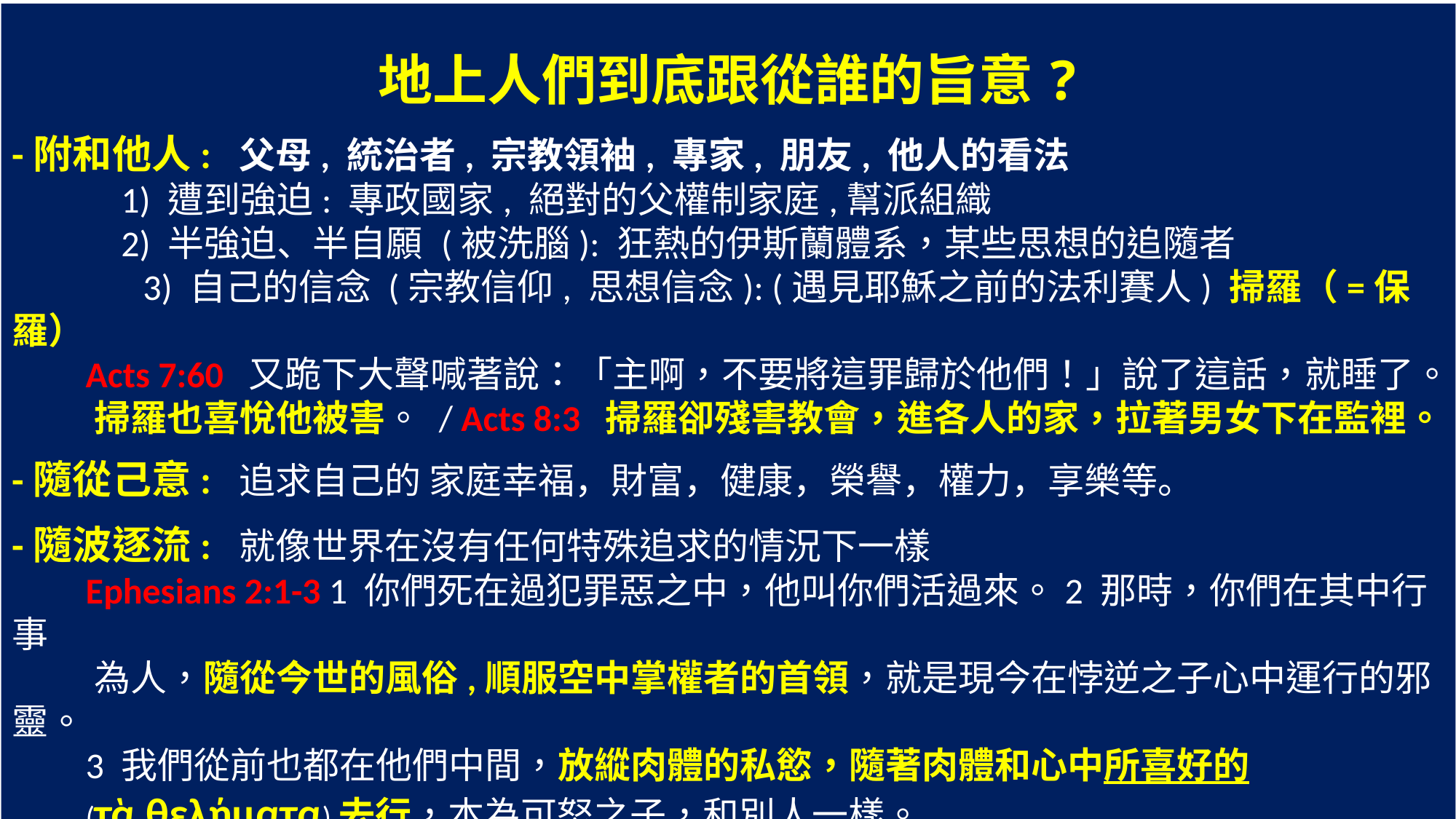

地上人們到底跟從誰的旨意?

-附和他人:  父母, 統治者, 宗教領袖, 專家, 朋友, 他人的看法
	1) 遭到強迫: 專政國家, 絕對的父權制家庭,幫派組織
	2) 半強迫、半自願 (被洗腦): 狂熱的伊斯蘭體系，某些思想的追隨者
                3) 自己的信念 (宗教信仰, 思想信念): (遇見耶穌之前的法利賽人) 掃羅（=保羅）
         Acts 7:60  又跪下大聲喊著說：「主啊，不要將這罪歸於他們！」說了這話，就睡了。
         掃羅也喜悅他被害。 / Acts 8:3  掃羅卻殘害教會，進各人的家，拉著男女下在監裡。

-隨從己意:  追求自己的 家庭幸福，財富，健康，榮譽，權力，享樂等。

-隨波逐流:  就像世界在沒有任何特殊追求的情況下一樣
         Ephesians 2:1-3 1 你們死在過犯罪惡之中，他叫你們活過來。2 那時，你們在其中行事
         為人，隨從今世的風俗,順服空中掌權者的首領，就是現今在悖逆之子心中運行的邪靈。
         3 我們從前也都在他們中間，放縱肉體的私慾，隨著肉體和心中所喜好的
         (τὰ θελήματα)去行，本為可怒之子，和別人一樣。
                              *地上無數的祈禱: ‘上帝啊，求你成就我的意念!’